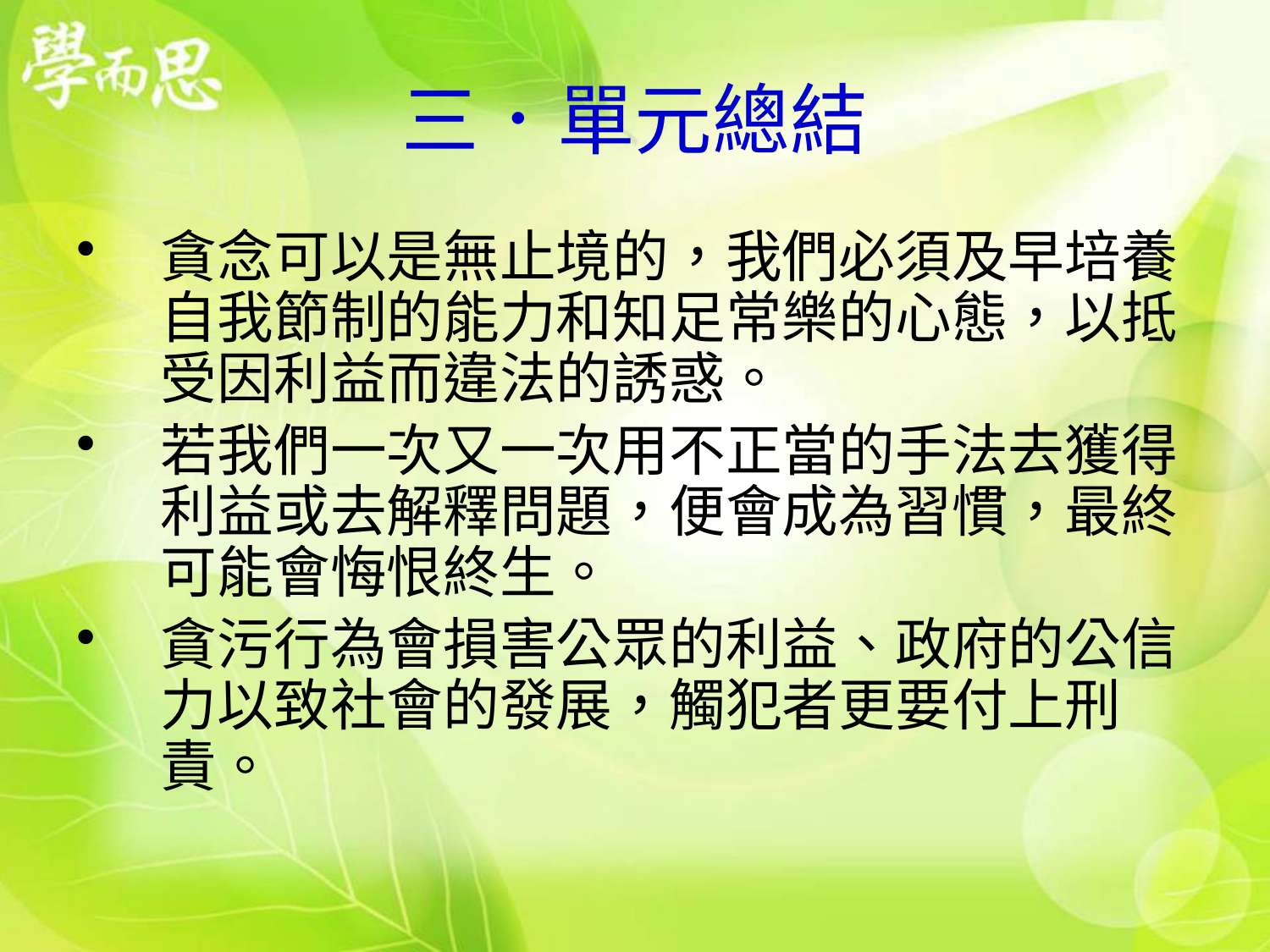

# 三．單元總結
貪念可以是無止境的，我們必須及早培養自我節制的能力和知足常樂的心態，以抵受因利益而違法的誘惑。
若我們一次又一次用不正當的手法去獲得利益或去解釋問題，便會成為習慣，最終可能會悔恨終生。
貪污行為會損害公眾的利益、政府的公信力以致社會的發展，觸犯者更要付上刑責。